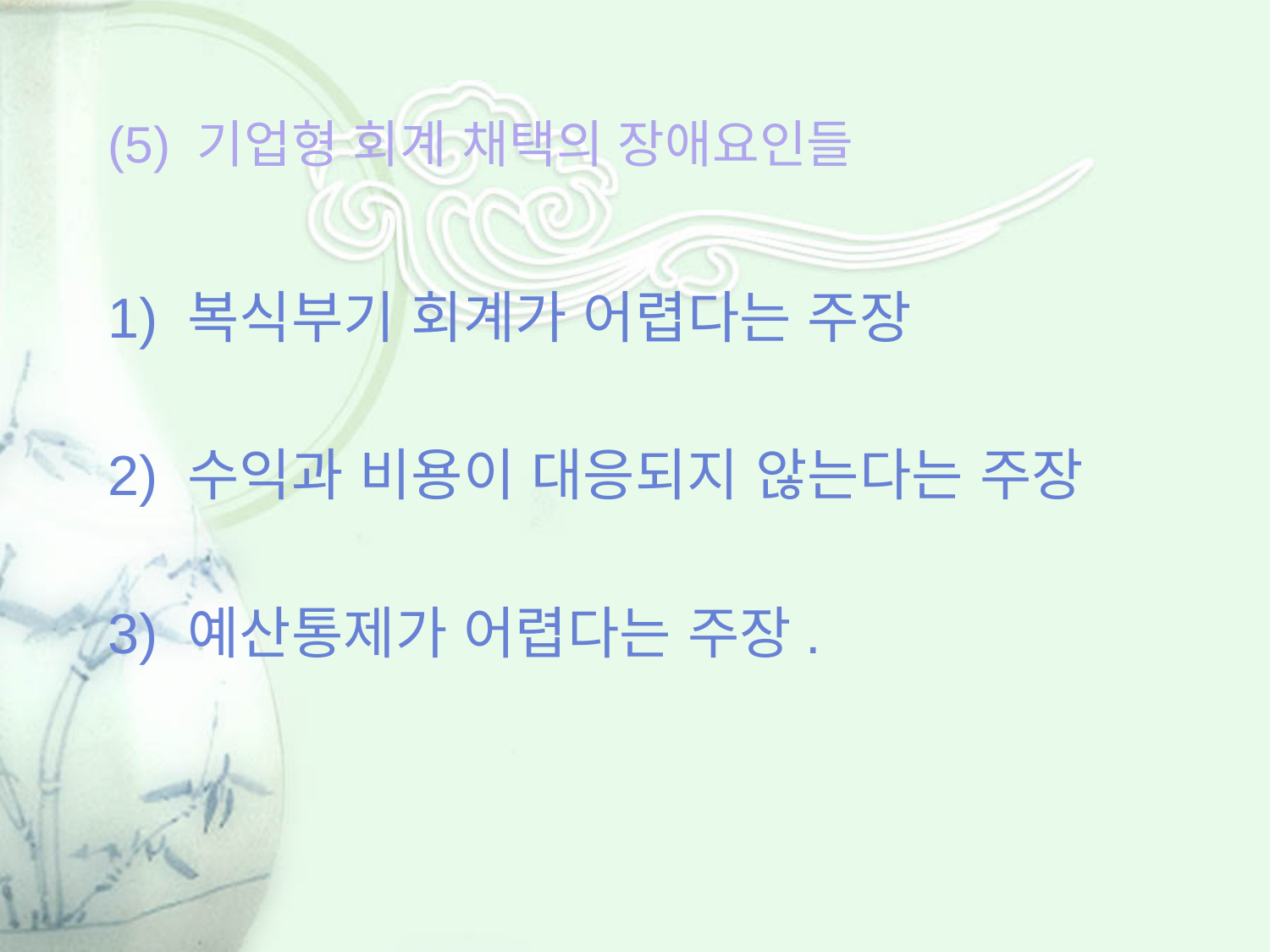

# (5) 기업형 회계 채택의 장애요인들
1) 복식부기 회계가 어렵다는 주장

2) 수익과 비용이 대응되지 않는다는 주장

3) 예산통제가 어렵다는 주장.